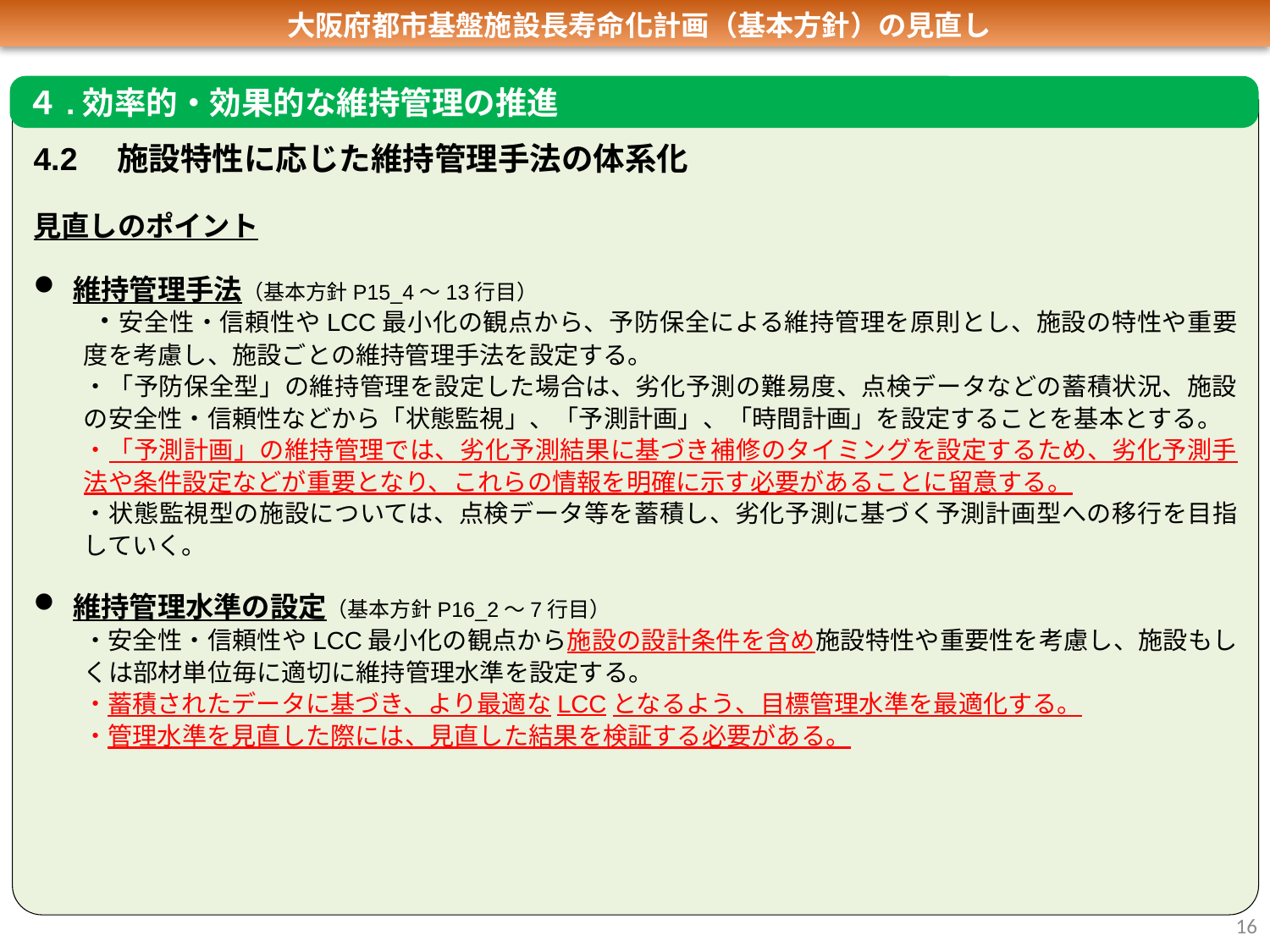

大阪府都市基盤施設長寿命化計画（基本方針）の見直し
４.効率的・効果的な維持管理の推進

4.2　施設特性に応じた維持管理手法の体系化

見直しのポイント

維持管理手法（基本方針P15_4～13行目）
　　・安全性・信頼性やLCC最小化の観点から、予防保全による維持管理を原則とし、施設の特性や重要度を考慮し、施設ごとの維持管理手法を設定する。
　　・「予防保全型」の維持管理を設定した場合は、劣化予測の難易度、点検データなどの蓄積状況、施設の安全性・信頼性などから「状態監視」、「予測計画」、「時間計画」を設定することを基本とする。
　　・「予測計画」の維持管理では、劣化予測結果に基づき補修のタイミングを設定するため、劣化予測手法や条件設定などが重要となり、これらの情報を明確に示す必要があることに留意する。
　　・状態監視型の施設については、点検データ等を蓄積し、劣化予測に基づく予測計画型への移行を目指していく。

維持管理水準の設定（基本方針P16_2～7行目）
　　・安全性・信頼性やLCC最小化の観点から施設の設計条件を含め施設特性や重要性を考慮し、施設もしくは部材単位毎に適切に維持管理水準を設定する。
　　・蓄積されたデータに基づき、より最適なLCCとなるよう、目標管理水準を最適化する。
　　・管理水準を見直した際には、見直した結果を検証する必要がある。

16